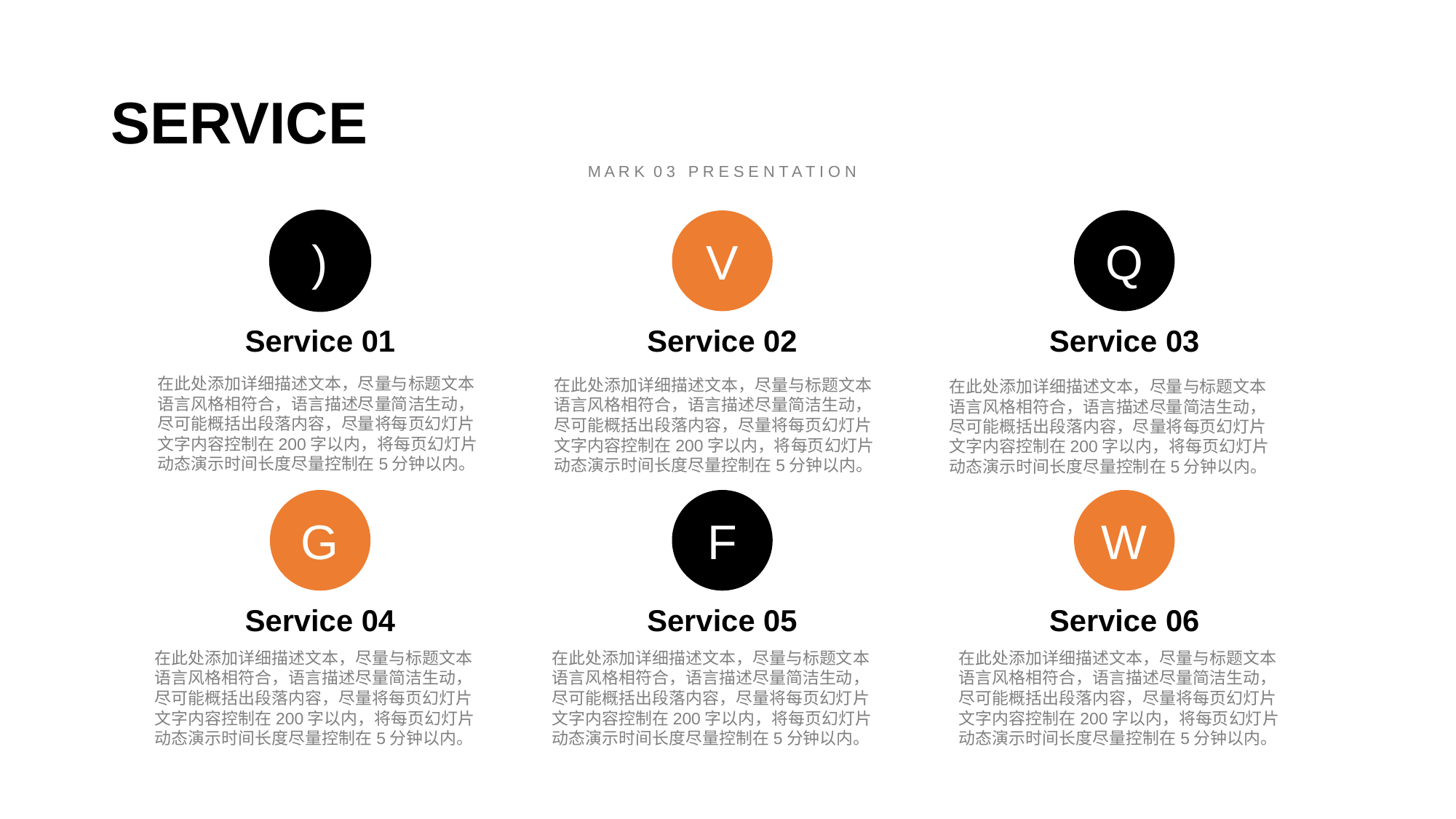

# SERVICE
M A R K  0 3   P R E S E N T A T I O N
)
Service 01
V
Service 02
Q
Service 03
在此处添加详细描述文本，尽量与标题文本语言风格相符合，语言描述尽量简洁生动，尽可能概括出段落内容，尽量将每页幻灯片文字内容控制在200字以内，将每页幻灯片动态演示时间长度尽量控制在5分钟以内。
在此处添加详细描述文本，尽量与标题文本语言风格相符合，语言描述尽量简洁生动，尽可能概括出段落内容，尽量将每页幻灯片文字内容控制在200字以内，将每页幻灯片动态演示时间长度尽量控制在5分钟以内。
在此处添加详细描述文本，尽量与标题文本语言风格相符合，语言描述尽量简洁生动，尽可能概括出段落内容，尽量将每页幻灯片文字内容控制在200字以内，将每页幻灯片动态演示时间长度尽量控制在5分钟以内。
G
Service 04
F
Service 05
W
Service 06
在此处添加详细描述文本，尽量与标题文本语言风格相符合，语言描述尽量简洁生动，尽可能概括出段落内容，尽量将每页幻灯片文字内容控制在200字以内，将每页幻灯片动态演示时间长度尽量控制在5分钟以内。
在此处添加详细描述文本，尽量与标题文本语言风格相符合，语言描述尽量简洁生动，尽可能概括出段落内容，尽量将每页幻灯片文字内容控制在200字以内，将每页幻灯片动态演示时间长度尽量控制在5分钟以内。
在此处添加详细描述文本，尽量与标题文本语言风格相符合，语言描述尽量简洁生动，尽可能概括出段落内容，尽量将每页幻灯片文字内容控制在200字以内，将每页幻灯片动态演示时间长度尽量控制在5分钟以内。